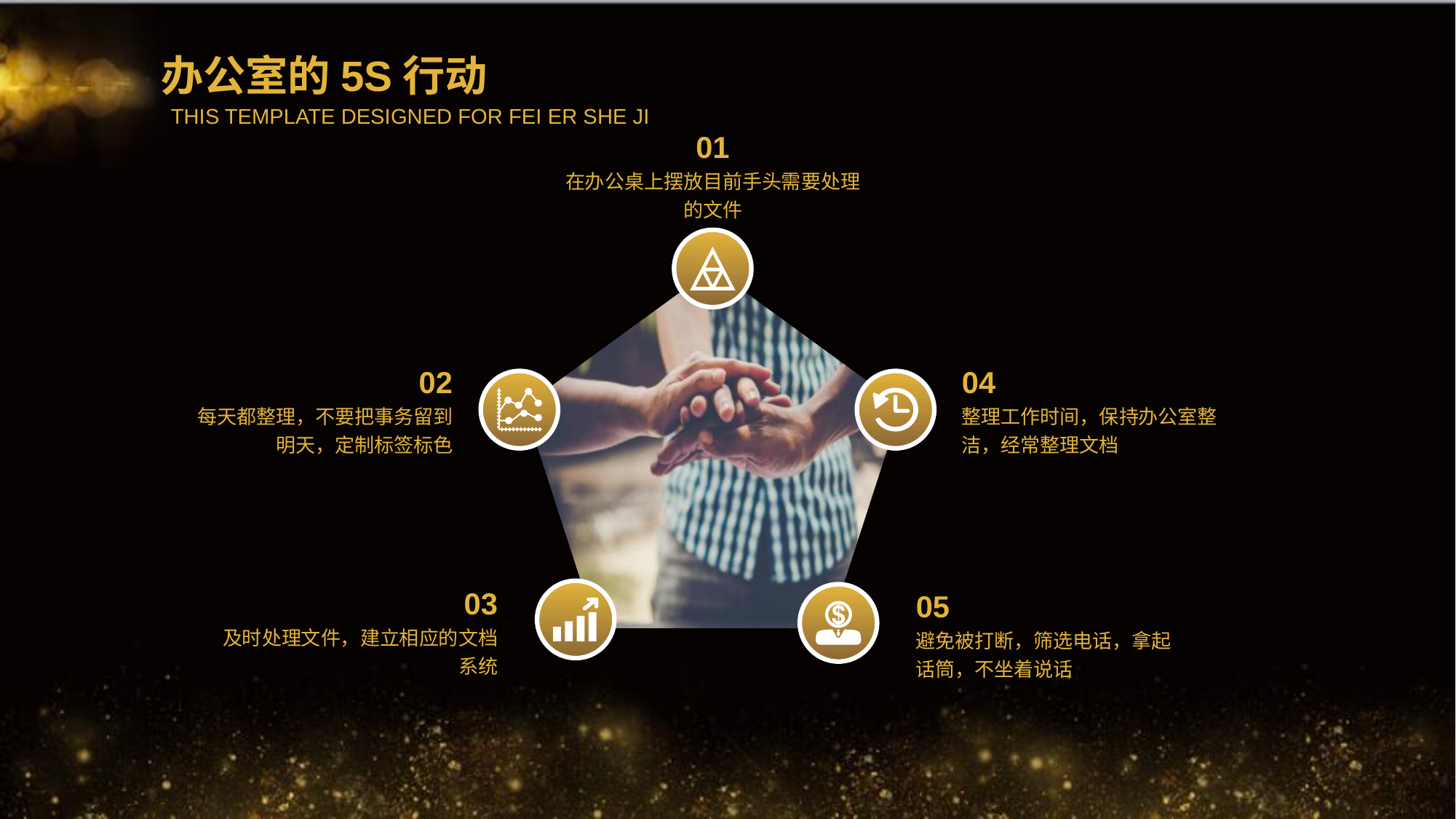

办公室的5S行动
THIS TEMPLATE DESIGNED FOR FEI ER SHE JI
01
在办公桌上摆放目前手头需要处理的文件

02
每天都整理，不要把事务留到明天，定制标签标色
04
整理工作时间，保持办公室整洁，经常整理文档
03
及时处理文件，建立相应的文档系统
05
避免被打断，筛选电话，拿起话筒，不坐着说话